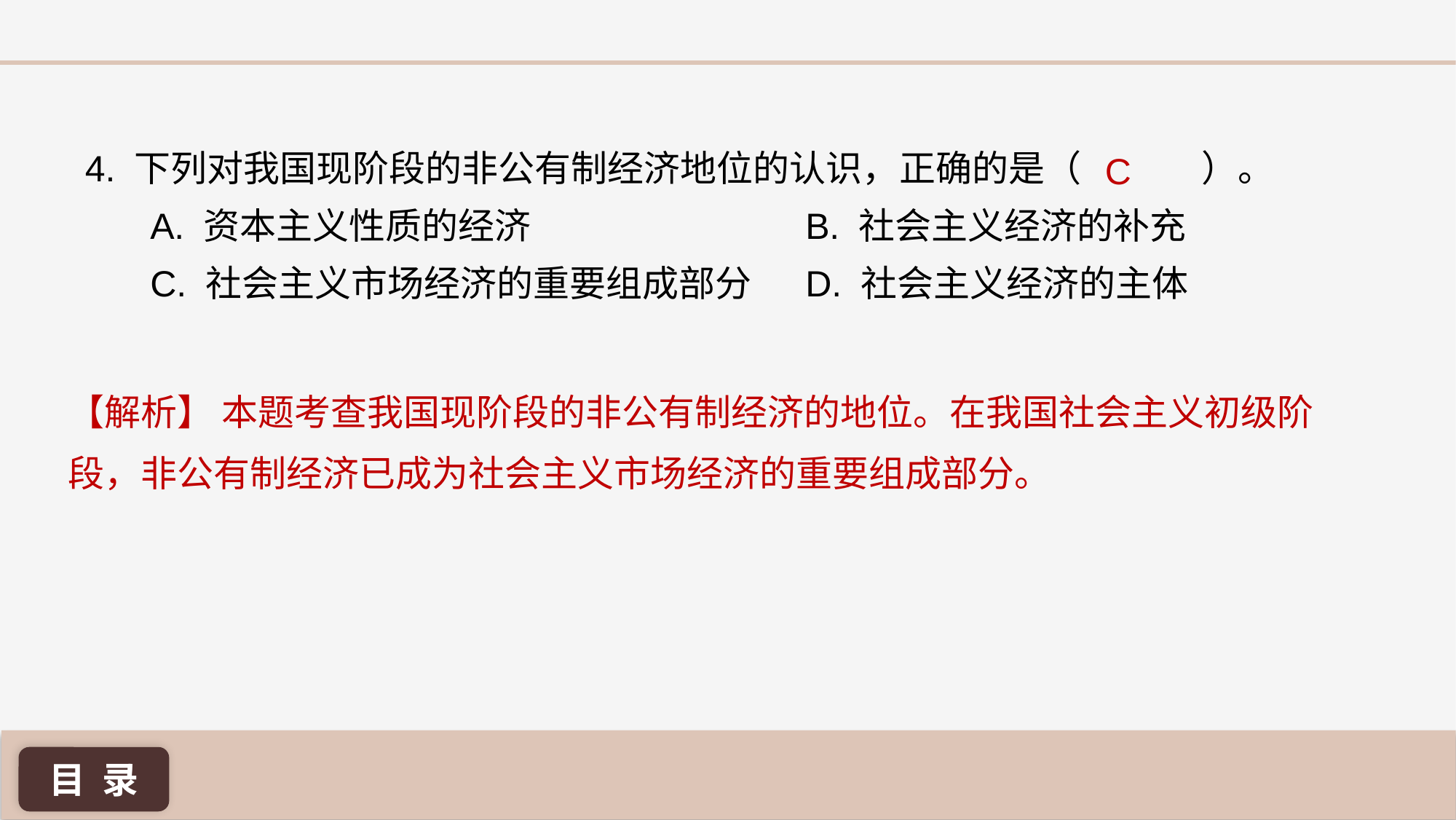

4. 下列对我国现阶段的非公有制经济地位的认识，正确的是（ 	   ）。
A. 资本主义性质的经济 			B. 社会主义经济的补充
C. 社会主义市场经济的重要组成部分 	D. 社会主义经济的主体
C
【解析】 本题考查我国现阶段的非公有制经济的地位。在我国社会主义初级阶段，非公有制经济已成为社会主义市场经济的重要组成部分。